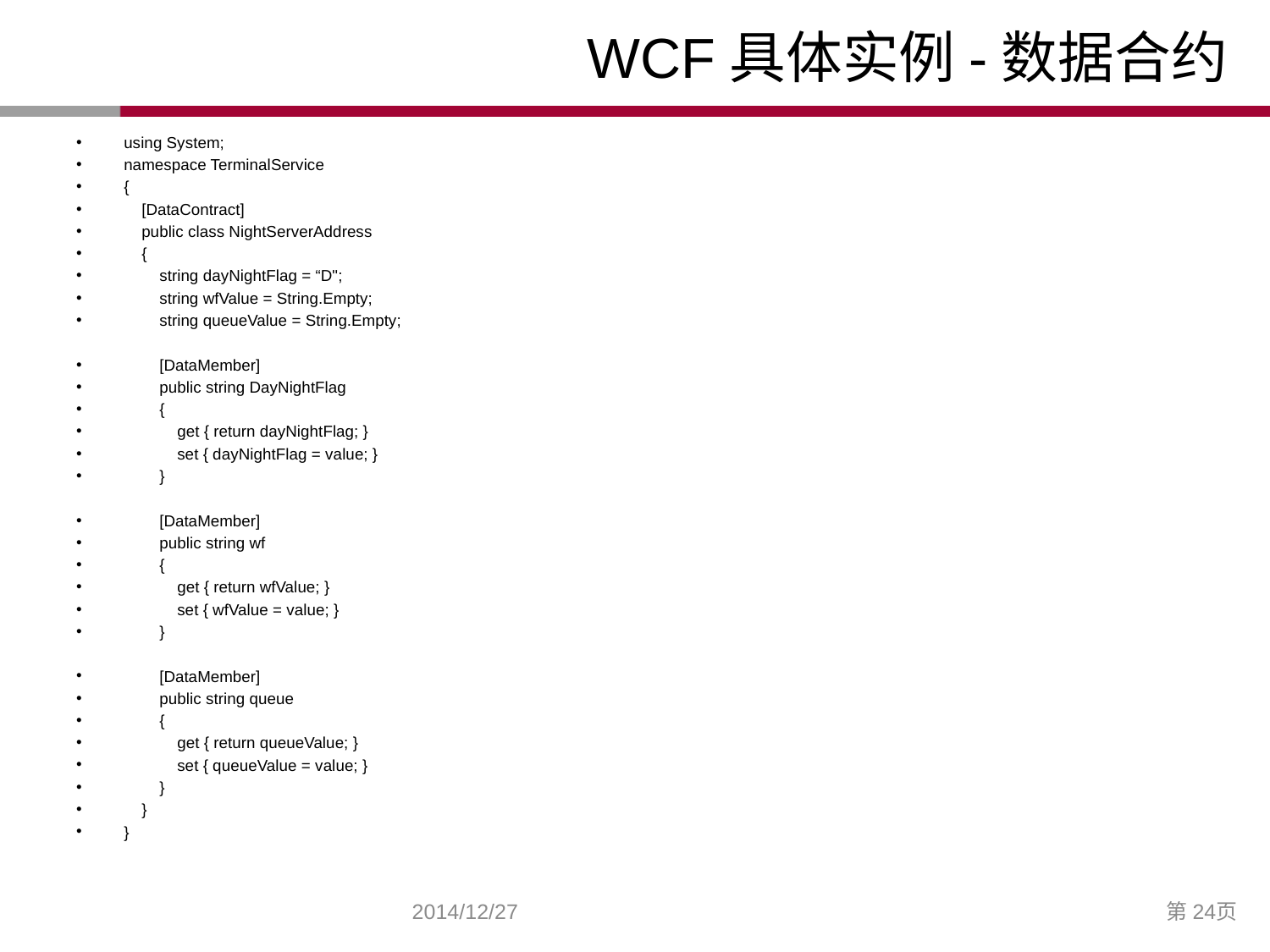

# WCF具体实例-数据合约
using System;
namespace TerminalService
{
    [DataContract]
    public class NightServerAddress
    {
        string dayNightFlag = “D";
        string wfValue = String.Empty;
        string queueValue = String.Empty;

        [DataMember]
        public string DayNightFlag
        {
            get { return dayNightFlag; }
            set { dayNightFlag = value; }
        }

        [DataMember]
        public string wf
        {
            get { return wfValue; }
            set { wfValue = value; }
        }

        [DataMember]
        public string queue
        {
            get { return queueValue; }
            set { queueValue = value; }
        }
    }
}
2014/12/27
第24页